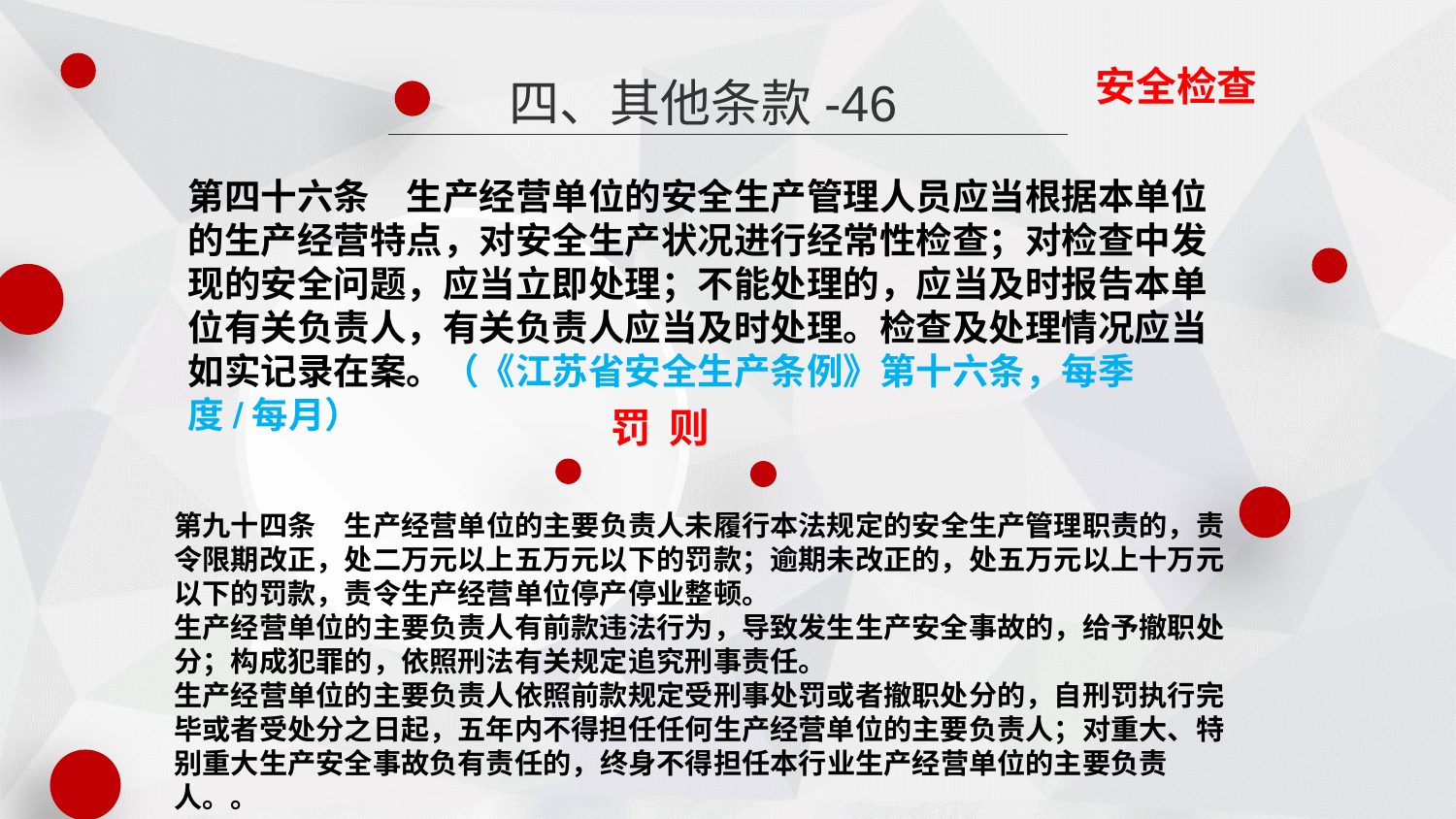

安全检查
四、其他条款-46

第四十六条　生产经营单位的安全生产管理人员应当根据本单位的生产经营特点，对安全生产状况进行经常性检查；对检查中发现的安全问题，应当立即处理；不能处理的，应当及时报告本单位有关负责人，有关负责人应当及时处理。检查及处理情况应当如实记录在案。（《江苏省安全生产条例》第十六条，每季度/每月）

罚  则

第九十四条　生产经营单位的主要负责人未履行本法规定的安全生产管理职责的，责令限期改正，处二万元以上五万元以下的罚款；逾期未改正的，处五万元以上十万元以下的罚款，责令生产经营单位停产停业整顿。
生产经营单位的主要负责人有前款违法行为，导致发生生产安全事故的，给予撤职处分；构成犯罪的，依照刑法有关规定追究刑事责任。
生产经营单位的主要负责人依照前款规定受刑事处罚或者撤职处分的，自刑罚执行完毕或者受处分之日起，五年内不得担任任何生产经营单位的主要负责人；对重大、特别重大生产安全事故负有责任的，终身不得担任本行业生产经营单位的主要负责人。。